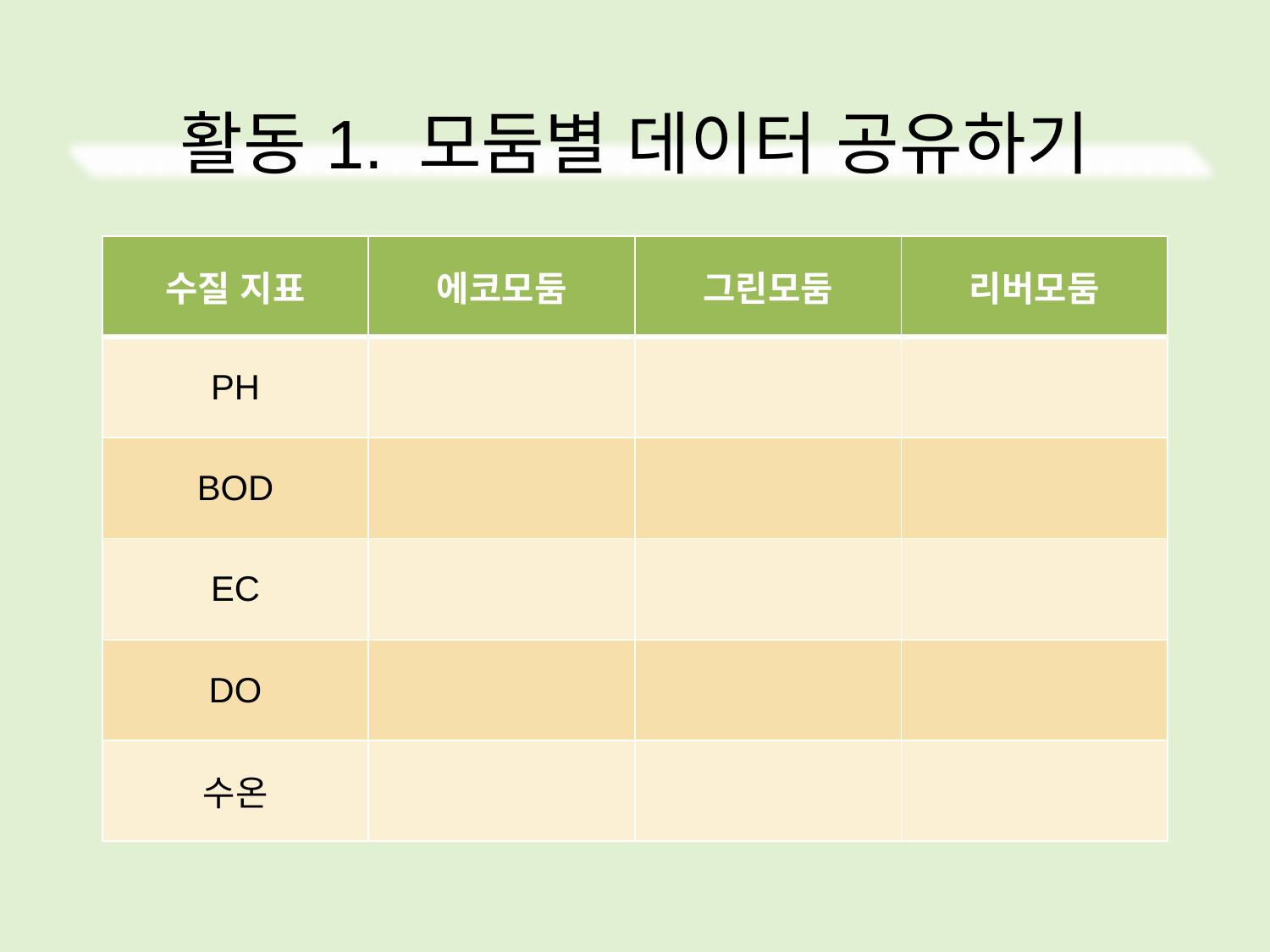

활동1. 모둠별 데이터 공유하기

| 수질 지표 | 에코모둠 | 그린모둠 | 리버모둠 |
| --- | --- | --- | --- |
| PH |  |  |  |
| BOD |  |  |  |
| EC |  |  |  |
| DO |  |  |  |
| 수온 |  |  |  |